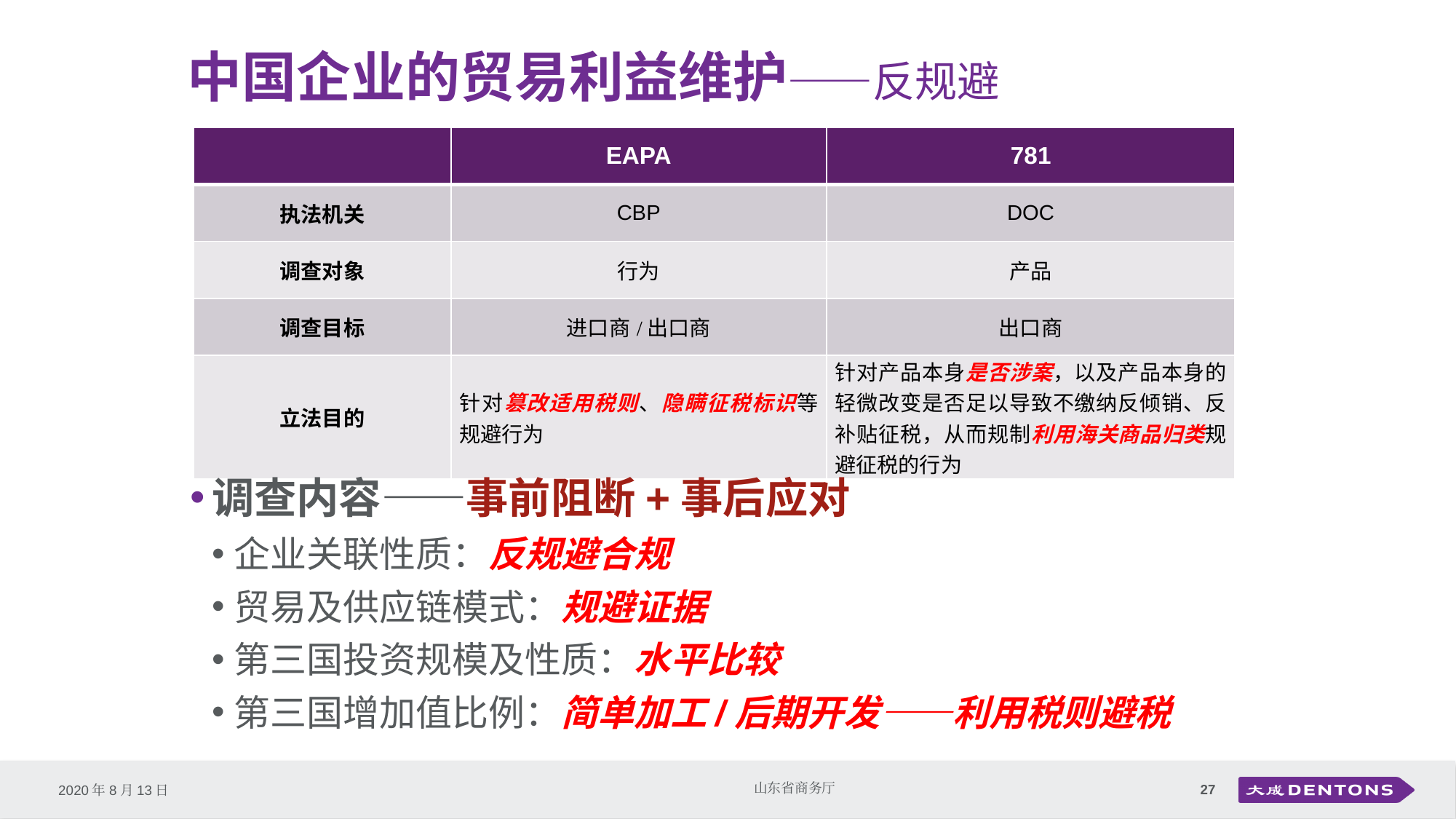

中国企业的贸易利益维护——反规避
|  | EAPA | 781 |
| --- | --- | --- |
| 执法机关 | CBP | DOC |
| 调查对象 | 行为 | 产品 |
| 调查目标 | 进口商/出口商 | 出口商 |
| 立法目的 | 针对篡改适用税则、隐瞒征税标识等规避行为 | 针对产品本身是否涉案，以及产品本身的轻微改变是否足以导致不缴纳反倾销、反补贴征税，从而规制利用海关商品归类规避征税的行为 |
调查内容——事前阻断+事后应对
企业关联性质：反规避合规
贸易及供应链模式：规避证据
第三国投资规模及性质：水平比较
第三国增加值比例：简单加工/后期开发——利用税则避税
27
山东省商务厅
2020年8月13日